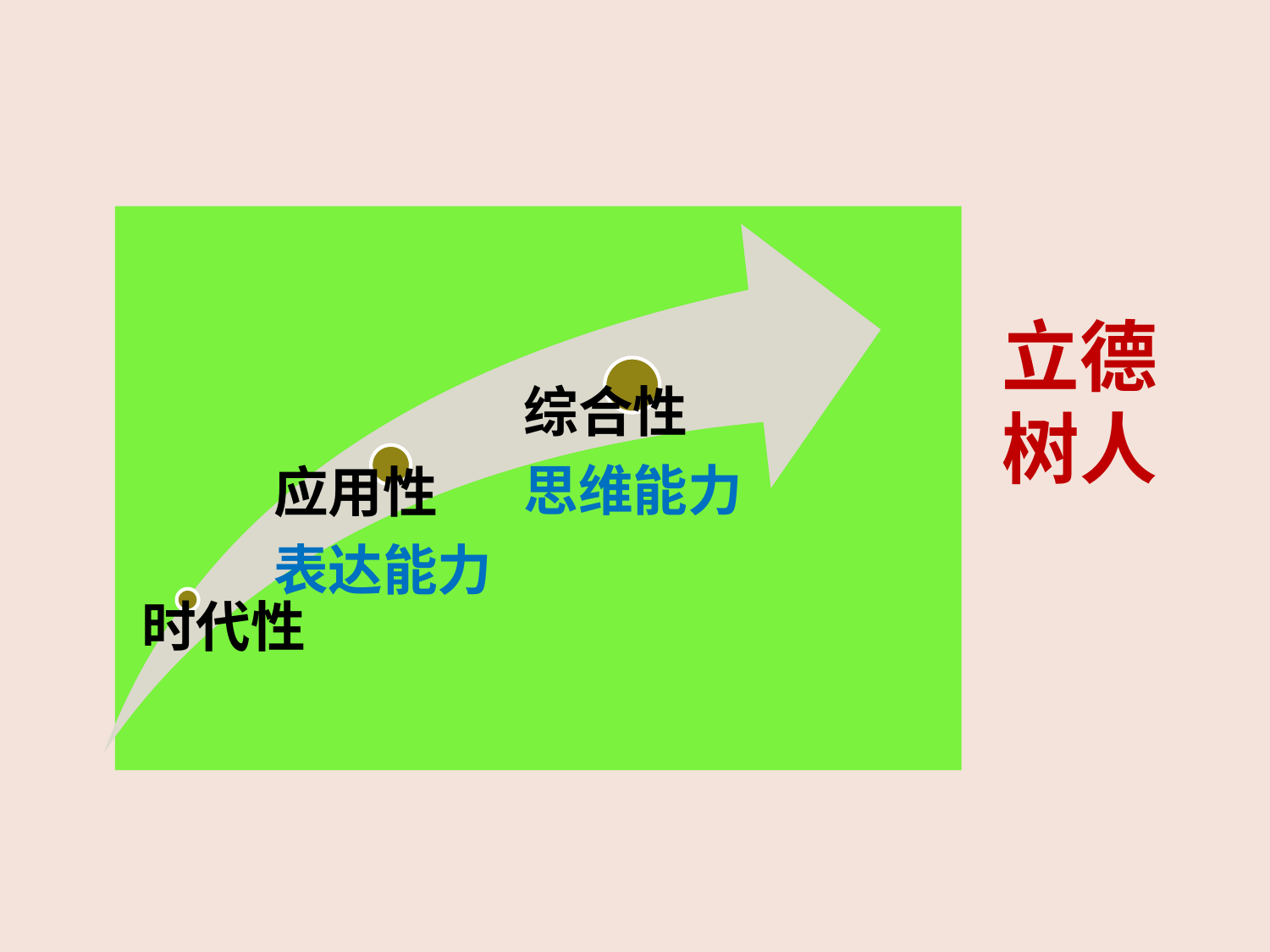

时代性

应用性
表达能力

综合性
思维能力
# 立德树人